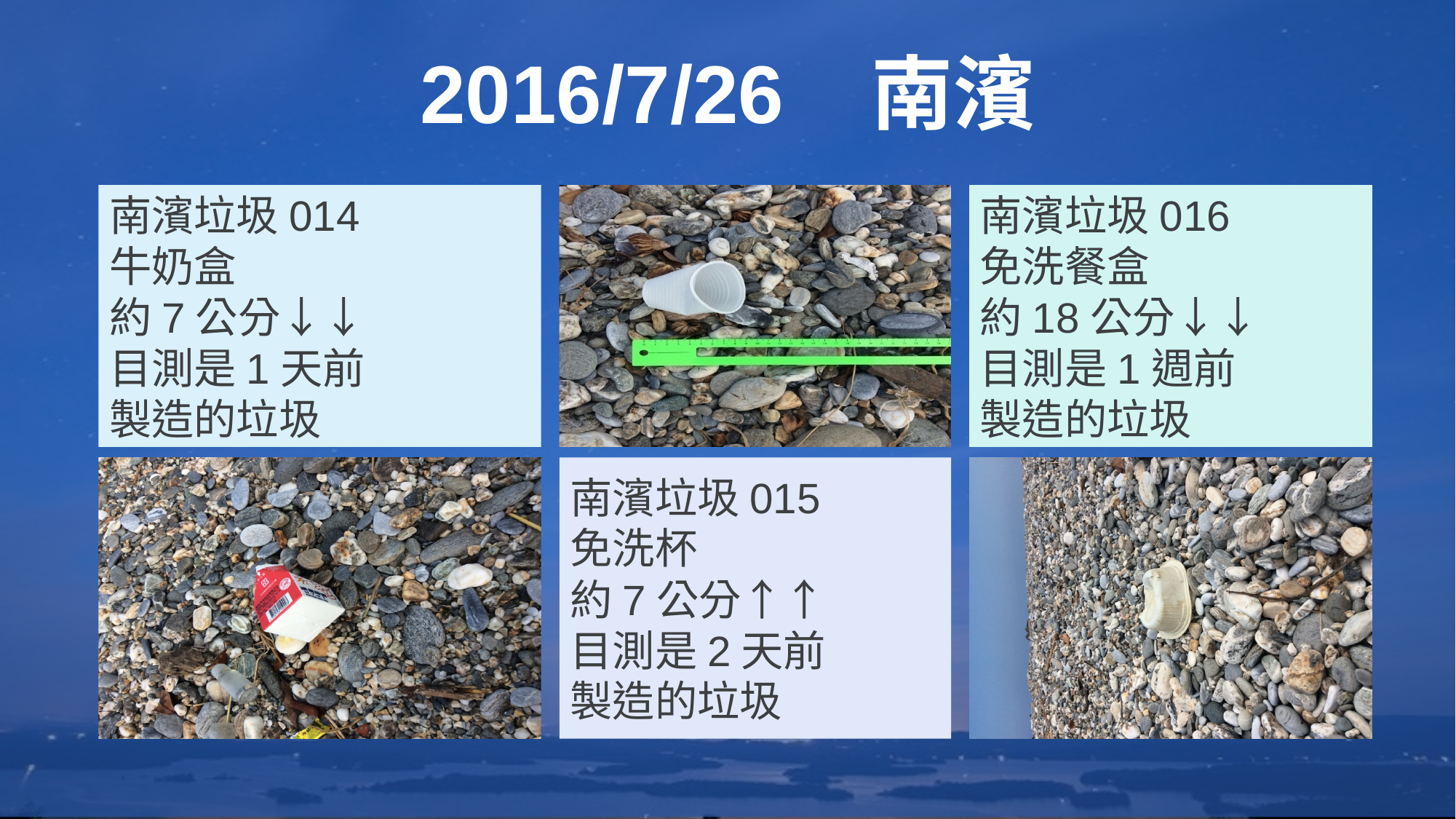

2016/7/26   南濱
南濱垃圾014
牛奶盒
約7公分↓↓
目測是1天前
製造的垃圾

南濱垃圾016
免洗餐盒
約18公分↓↓
目測是1週前
製造的垃圾

南濱垃圾015
免洗杯
約7公分↑↑
目測是2天前
製造的垃圾